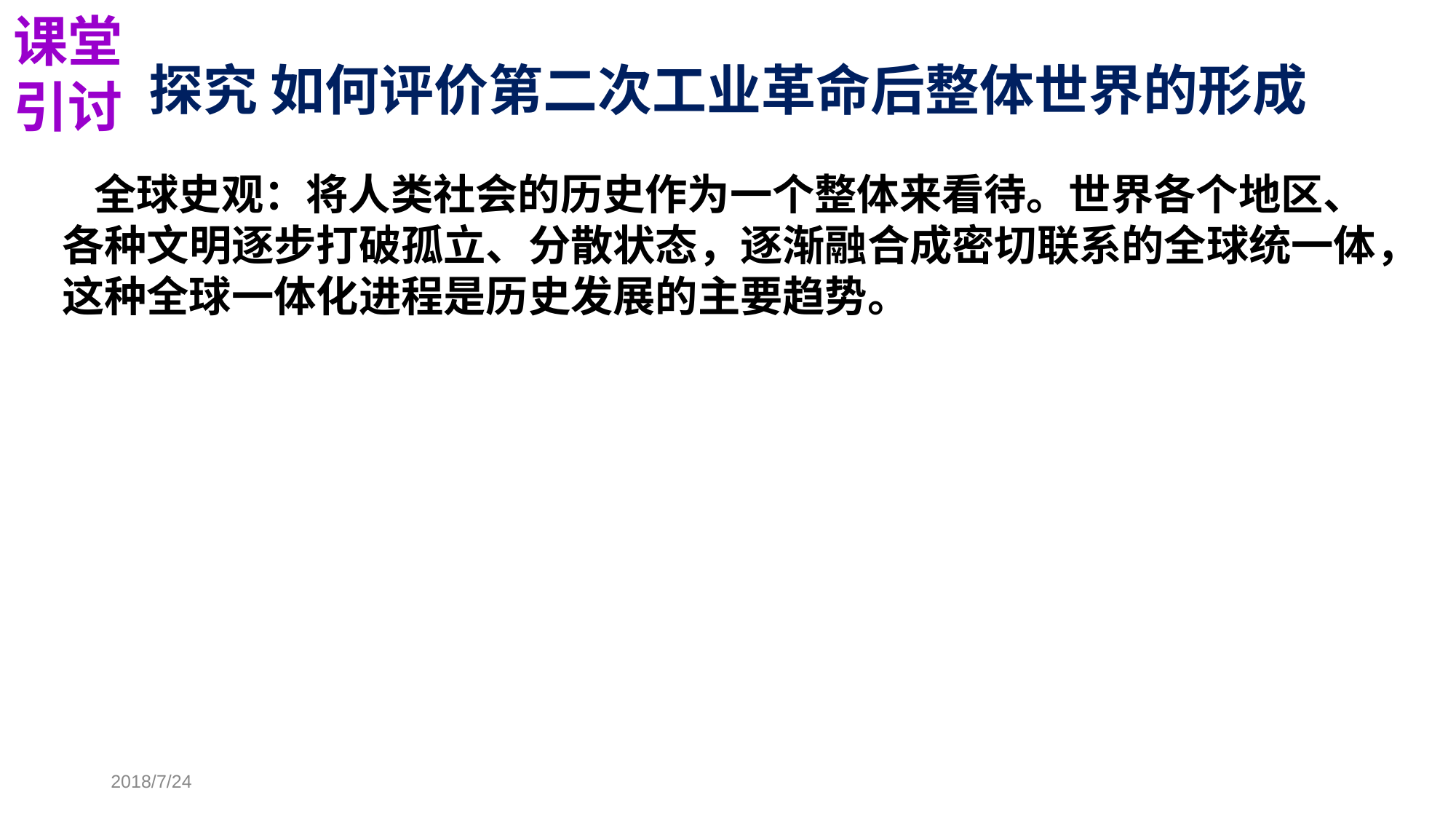

课堂
引讨
探究 如何评价第二次工业革命后整体世界的形成
全球史观：将人类社会的历史作为一个整体来看待。世界各个地区、各种文明逐步打破孤立、分散状态，逐渐融合成密切联系的全球统一体，这种全球一体化进程是历史发展的主要趋势。
历史的必然性；
文明的进步；
不公正不合理的国际秩序；
包含着新的矛盾冲突。
2018/7/24